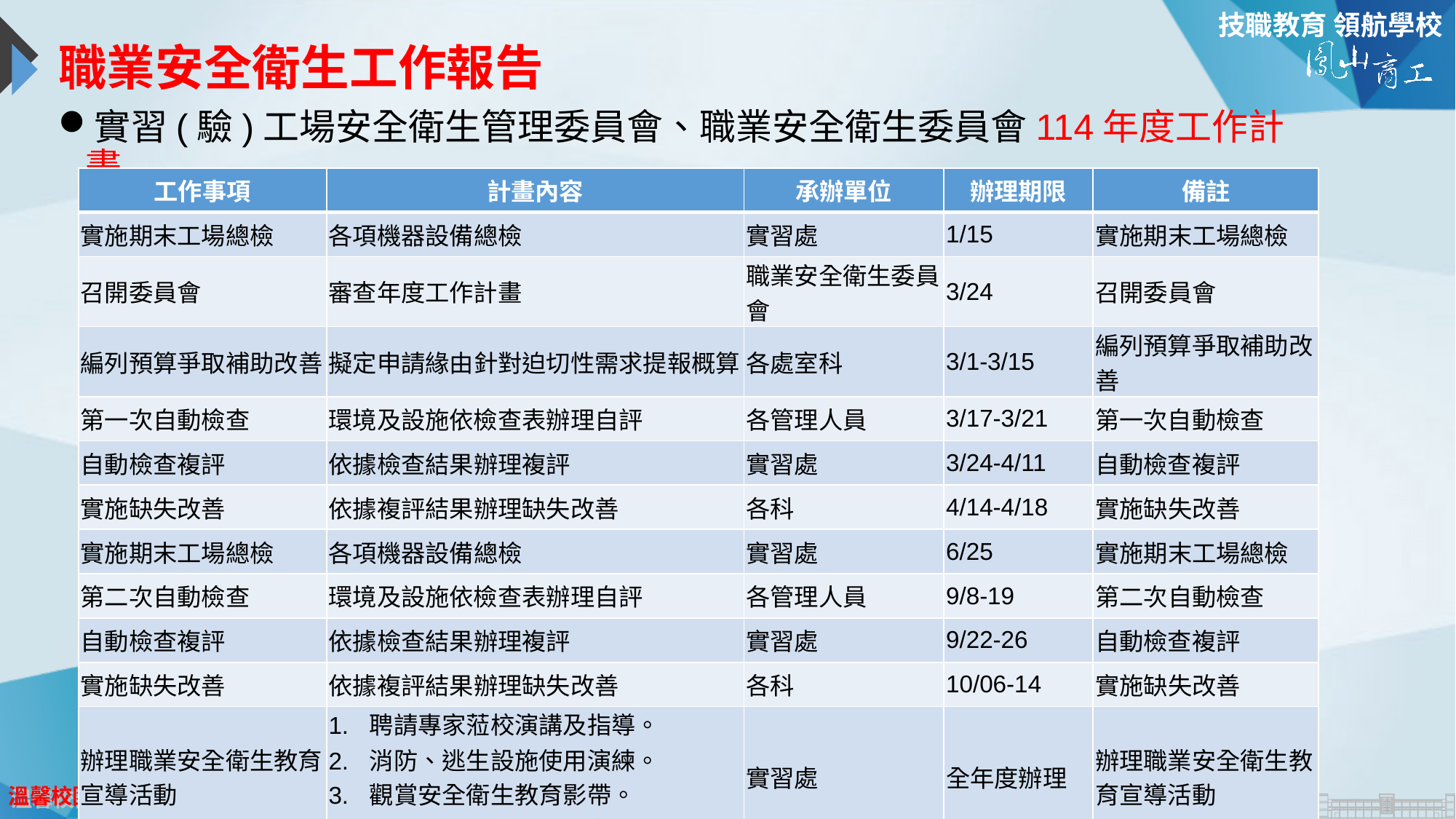

# 職業安全衛生工作報告
實習(驗)工場安全衛生管理委員會、職業安全衛生委員會114年度工作計畫
| 工作事項 | 計畫內容 | 承辦單位 | 辦理期限 | 備註 |
| --- | --- | --- | --- | --- |
| 實施期末工場總檢 | 各項機器設備總檢 | 實習處 | 1/15 | 實施期末工場總檢 |
| 召開委員會 | 審查年度工作計畫 | 職業安全衛生委員會 | 3/24 | 召開委員會 |
| 編列預算爭取補助改善 | 擬定申請緣由針對迫切性需求提報概算。 | 各處室科 | 3/1-3/15 | 編列預算爭取補助改善 |
| 第一次自動檢查 | 環境及設施依檢查表辦理自評 | 各管理人員 | 3/17-3/21 | 第一次自動檢查 |
| 自動檢查複評 | 依據檢查結果辦理複評 | 實習處 | 3/24-4/11 | 自動檢查複評 |
| 實施缺失改善 | 依據複評結果辦理缺失改善 | 各科 | 4/14-4/18 | 實施缺失改善 |
| 實施期末工場總檢 | 各項機器設備總檢 | 實習處 | 6/25 | 實施期末工場總檢 |
| 第二次自動檢查 | 環境及設施依檢查表辦理自評 | 各管理人員 | 9/8-19 | 第二次自動檢查 |
| 自動檢查複評 | 依據檢查結果辦理複評 | 實習處 | 9/22-26 | 自動檢查複評 |
| 實施缺失改善 | 依據複評結果辦理缺失改善 | 各科 | 10/06-14 | 實施缺失改善 |
| 辦理職業安全衛生教育宣導活動 | 聘請專家蒞校演講及指導。 消防、逃生設施使用演練。 觀賞安全衛生教育影帶。 工業安全衛生海報競賽。 | 實習處 | 全年度辦理 | 辦理職業安全衛生教育宣導活動 |